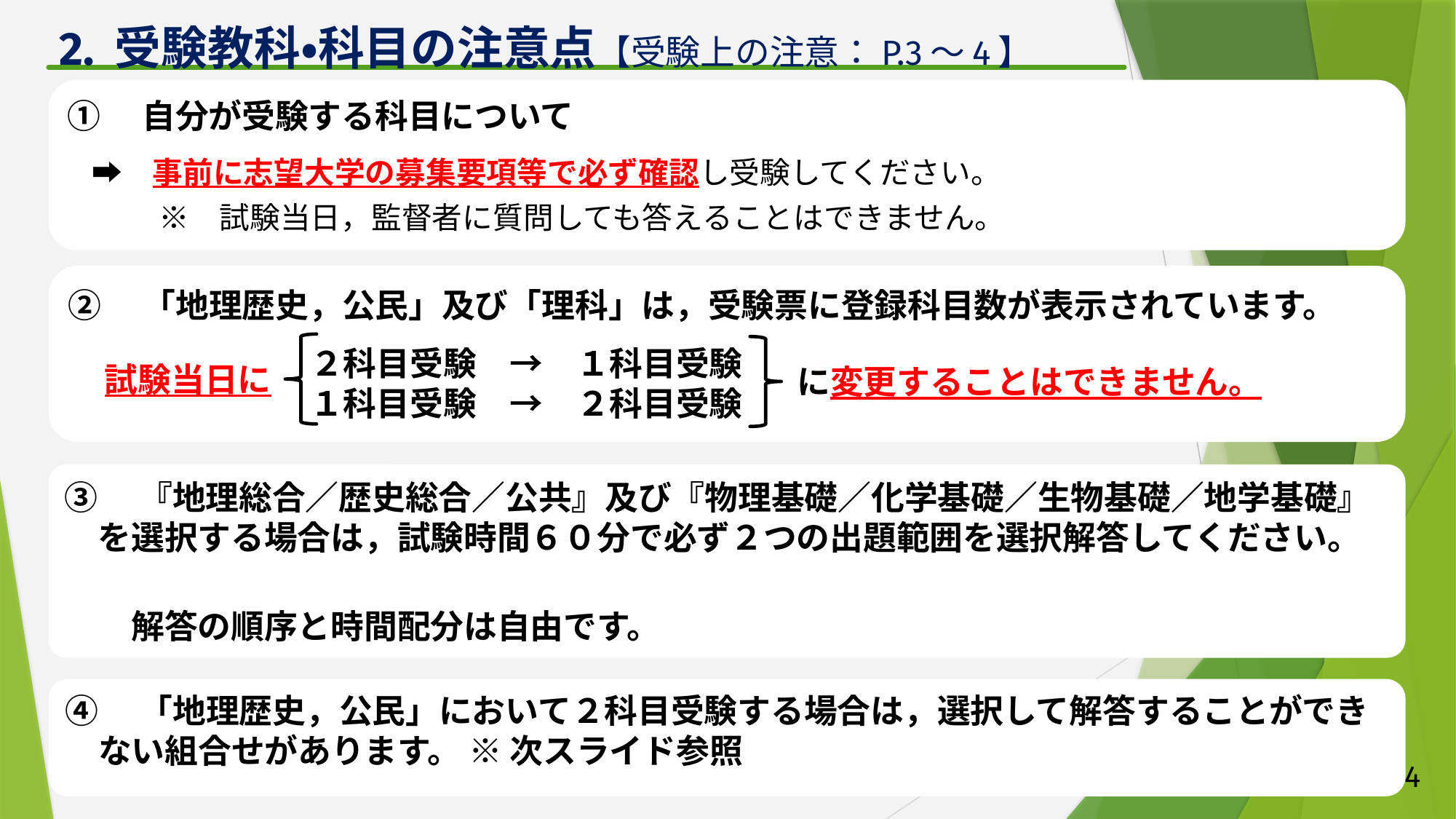

# 2. 受験教科・科目の注意点【受験上の注意：P.3～4】
①　自分が受験する科目について
　➡　事前に志望大学の募集要項等で必ず確認し受験してください。
　　　※　試験当日，監督者に質問しても答えることはできません。
②　「地理歴史，公民」及び「理科」は，受験票に登録科目数が表示されています。

　　	　　　　２科目受験　→　１科目受験
　　	　　　　１科目受験　→　２科目受験

に変更することはできません。
試験当日に
③　『地理総合／歴史総合／公共』及び『物理基礎／化学基礎／生物基礎／地学基礎』
　を選択する場合は，試験時間６０分で必ず２つの出題範囲を選択解答してください。
　　解答の順序と時間配分は自由です。
④　「地理歴史，公民」において２科目受験する場合は，選択して解答することができ
　ない組合せがあります。 ※ 次スライド参照
4